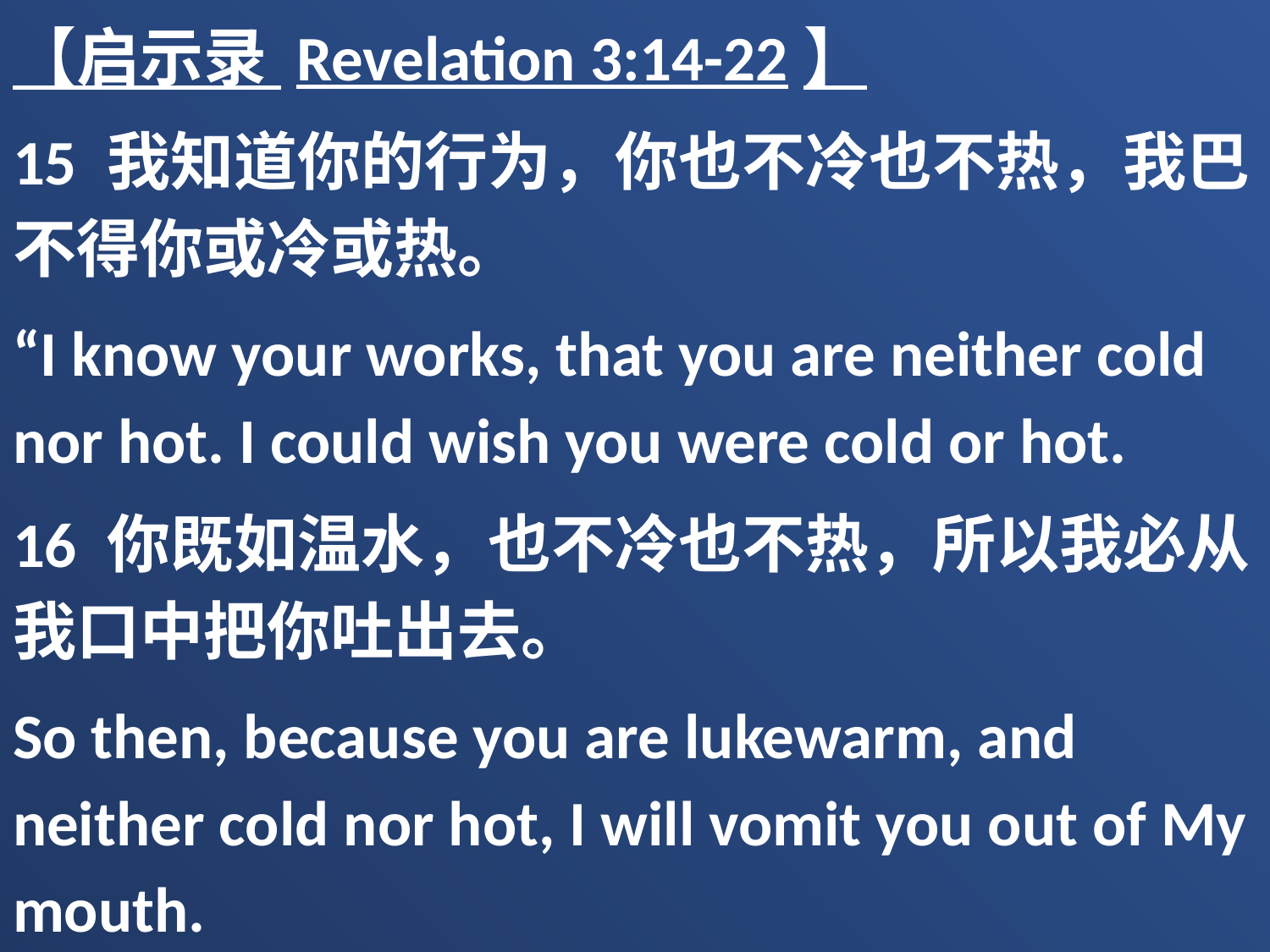

【启示录 Revelation 3:14-22】
15 我知道你的行为，你也不冷也不热，我巴不得你或冷或热。
“I know your works, that you are neither cold nor hot. I could wish you were cold or hot.
16 你既如温水，也不冷也不热，所以我必从我口中把你吐出去。
So then, because you are lukewarm, and neither cold nor hot, I will vomit you out of My mouth.